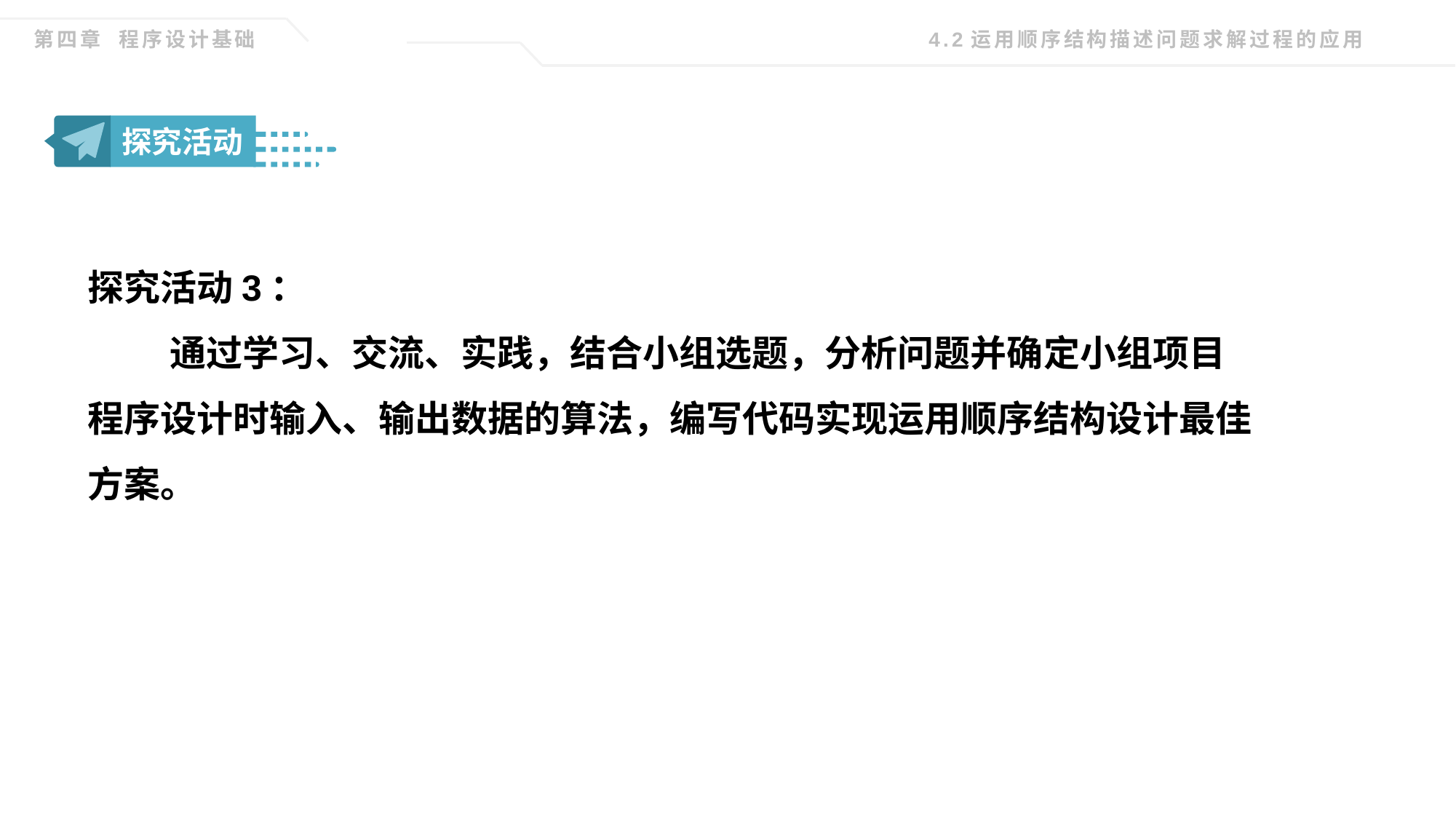

第四章  程序设计基础
4.2运用顺序结构描述问题求解过程的应用

探究活动
探究活动3：
         通过学习、交流、实践，结合小组选题，分析问题并确定小组项目程序设计时输入、输出数据的算法，编写代码实现运用顺序结构设计最佳方案。